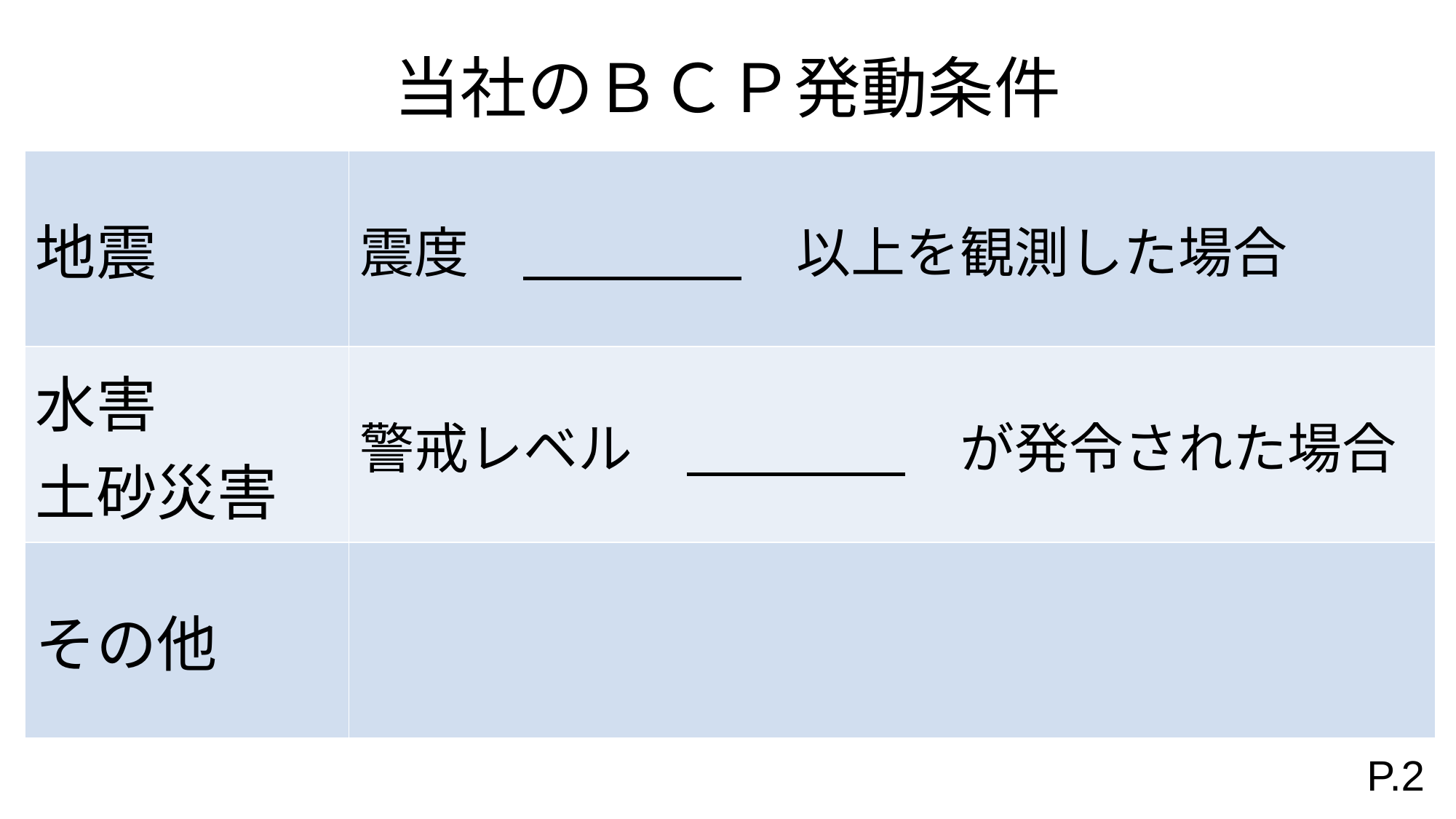

# 当社のＢＣＰ発動条件
| 地震 | 震度　　　　　　以上を観測した場合 |
| --- | --- |
| 水害 土砂災害 | 警戒レベル　　　　　　が発令された場合 |
| その他 |  |
P.2